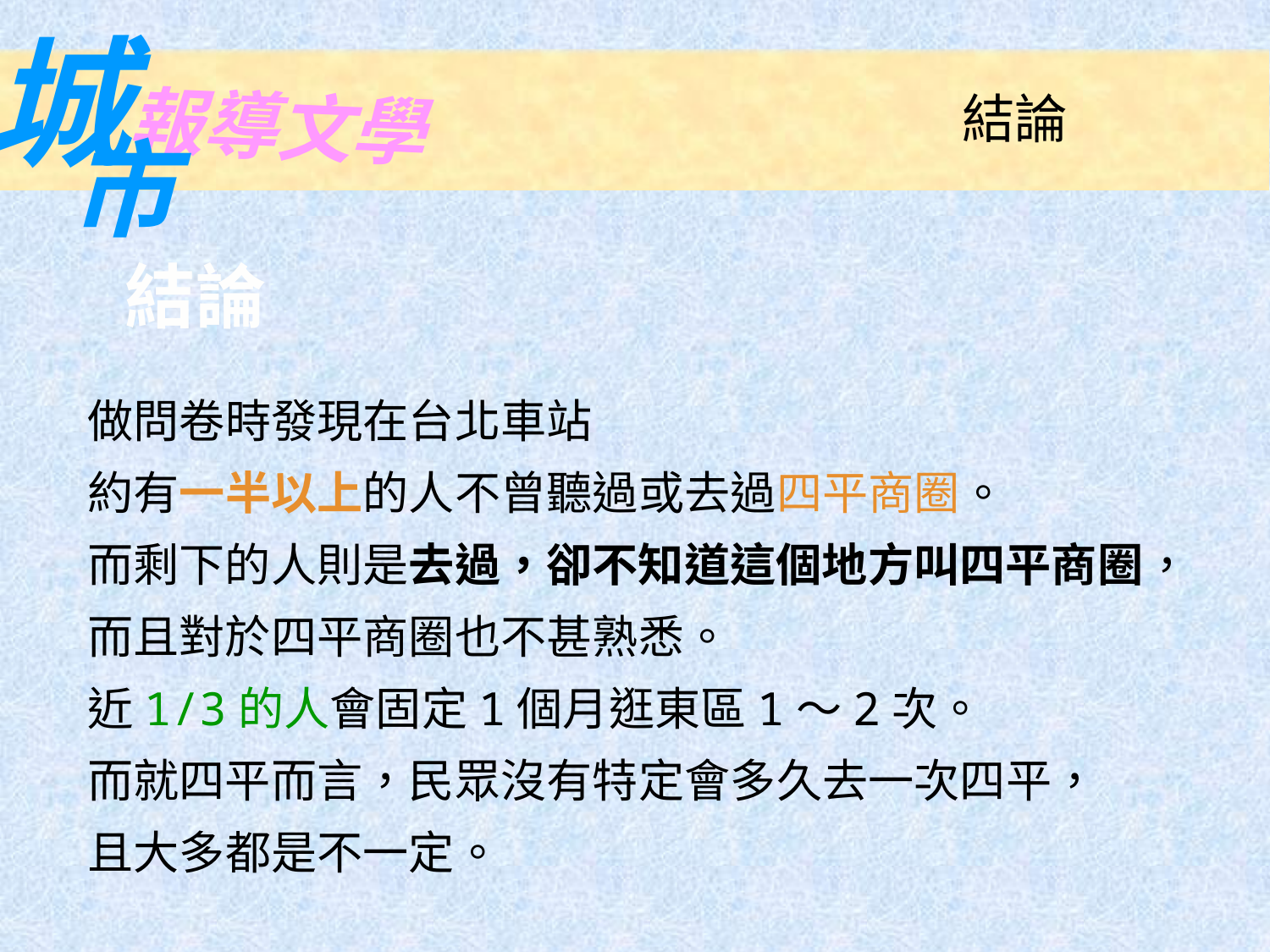

城

報導文學
市
結論
結論
做問卷時發現在台北車站

約有一半以上的人不曾聽過或去過四平商圈。

而剩下的人則是去過，卻不知道這個地方叫四平商圈，

而且對於四平商圈也不甚熟悉。

近1/3的人會固定1個月逛東區1〜2次。

而就四平而言，民眾沒有特定會多久去一次四平，

且大多都是不一定。